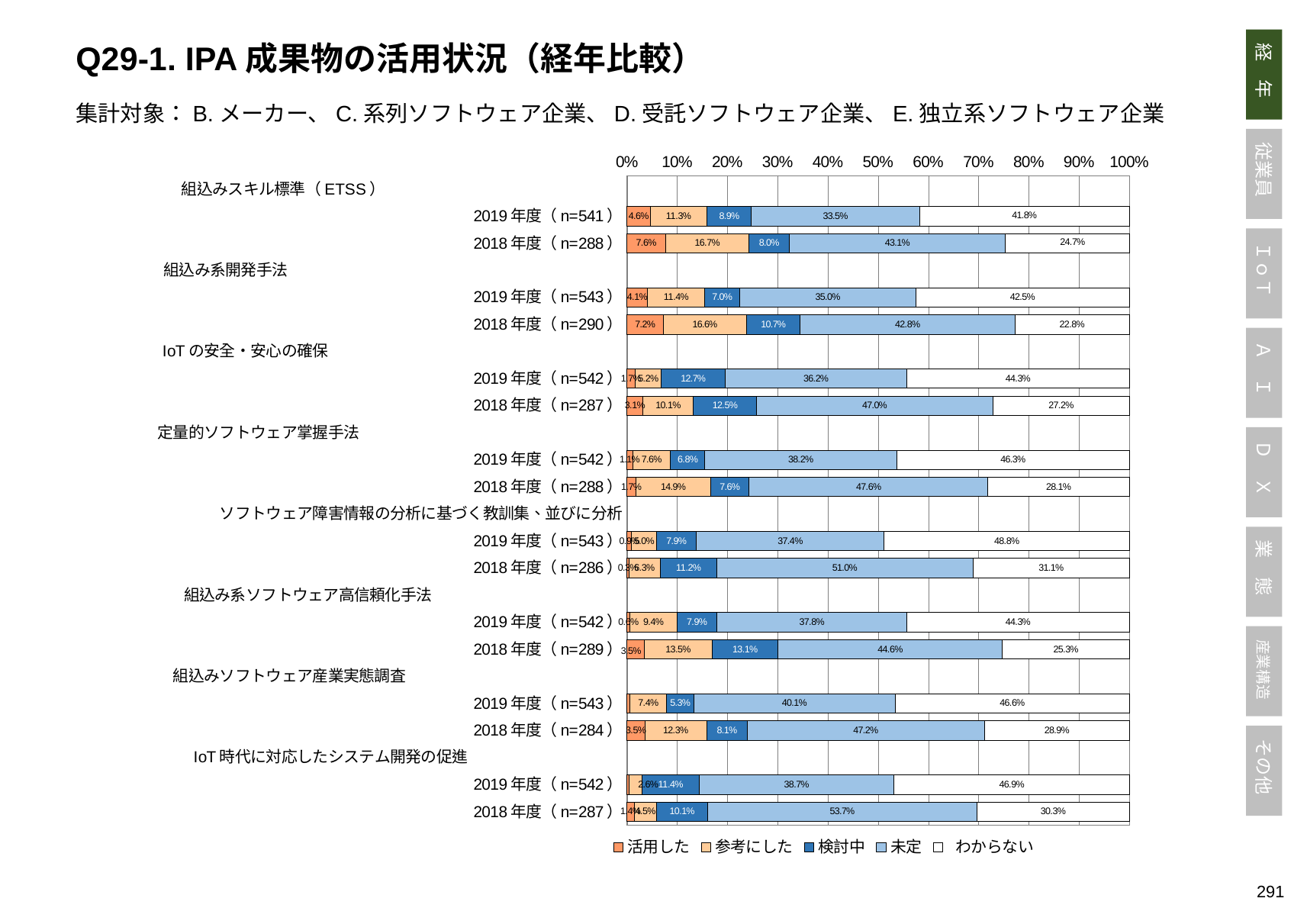

Q29-1. IPA成果物の活用状況（経年比較）
集計対象：B.メーカー、C.系列ソフトウェア企業、D.受託ソフトウェア企業、E.独立系ソフトウェア企業

### Chart

| Category | 活用した | 参考にした | 検討中 | 未定 |  わからない |
|---|---|---|---|---|---|
| 組込みスキル標準（ETSS）　　　　　　　　　　　　　　　  | None | None | None | None | None |
| 2019年度（n=541） | 0.04621072088724584 | 0.11275415896487985 | 0.08872458410351201 | 0.3345656192236599 | 0.4177449168207024 |
| 2018年度（n=288） | 0.0763888888888889 | 0.16666666666666666 | 0.0798611111111111 | 0.4305555555555556 | 0.2465277777777778 |
| 組込み系開発手法　　　　　　　　　　　　　　　　　　　　　   | None | None | None | None | None |
| 2019年度（n=543） | 0.040515653775322284 | 0.1141804788213628 | 0.06998158379373849 | 0.34990791896869244 | 0.425414364640884 |
| 2018年度（n=290） | 0.07241379310344828 | 0.16551724137931034 | 0.10689655172413794 | 0.42758620689655175 | 0.22758620689655173 |
| IoTの安全・安心の確保　　　　　　　　　　　　　　　　　　　 | None | None | None | None | None |
| 2019年度（n=542） | 0.016605166051660517 | 0.05166051660516605 | 0.12730627306273062 | 0.36162361623616235 | 0.44280442804428044 |
| 2018年度（n=287） | 0.0313588850174216 | 0.10104529616724739 | 0.1254355400696864 | 0.47038327526132406 | 0.27177700348432055 |
| 定量的ソフトウェア掌握手法　　　　　　　　　　　　　　　　　 | None | None | None | None | None |
| 2019年度（n=542） | 0.01107011070110701 | 0.07564575645756458 | 0.06826568265682657 | 0.38191881918819187 | 0.46309963099630996 |
| 2018年度（n=288） | 0.017361111111111112 | 0.14930555555555555 | 0.0763888888888889 | 0.4756944444444444 | 0.28125 |
| ソフトウェア障害情報の分析に基づく教訓集、並びに分析 | None | None | None | None | None |
| 2019年度（n=543） | 0.009208103130755065 | 0.049723756906077346 | 0.07918968692449356 | 0.3738489871086556 | 0.4880294659300184 |
| 2018年度（n=286） | 0.0034965034965034965 | 0.06293706293706294 | 0.11188811188811189 | 0.5104895104895105 | 0.3111888111888112 |
| 組込み系ソフトウェア高信頼化手法　　　　　　　　　　　　  | None | None | None | None | None |
| 2019年度（n=542） | 0.005535055350553505 | 0.0940959409594096 | 0.07933579335793357 | 0.37822878228782286 | 0.44280442804428044 |
| 2018年度（n=289） | 0.03460207612456748 | 0.13494809688581316 | 0.1314878892733564 | 0.4463667820069204 | 0.25259515570934254 |
| 組込みソフトウェア産業実態調査　　　　　　　　　　　　　　 | None | None | None | None | None |
| 2019年度（n=543） | 0.0055248618784530384 | 0.07366482504604052 | 0.053406998158379376 | 0.4014732965009208 | 0.46593001841620624 |
| 2018年度（n=284） | 0.035211267605633804 | 0.12323943661971831 | 0.08098591549295775 | 0.47183098591549294 | 0.2887323943661972 |
| IoT時代に対応したシステム開発の促進　　　　　　　　　　 | None | None | None | None | None |
| 2019年度（n=542） | 0.0036900369003690036 | 0.025830258302583026 | 0.11439114391143912 | 0.3874538745387454 | 0.46863468634686345 |
| 2018年度（n=287） | 0.013937282229965157 | 0.04529616724738676 | 0.10104529616724739 | 0.5365853658536586 | 0.30313588850174217 |
291